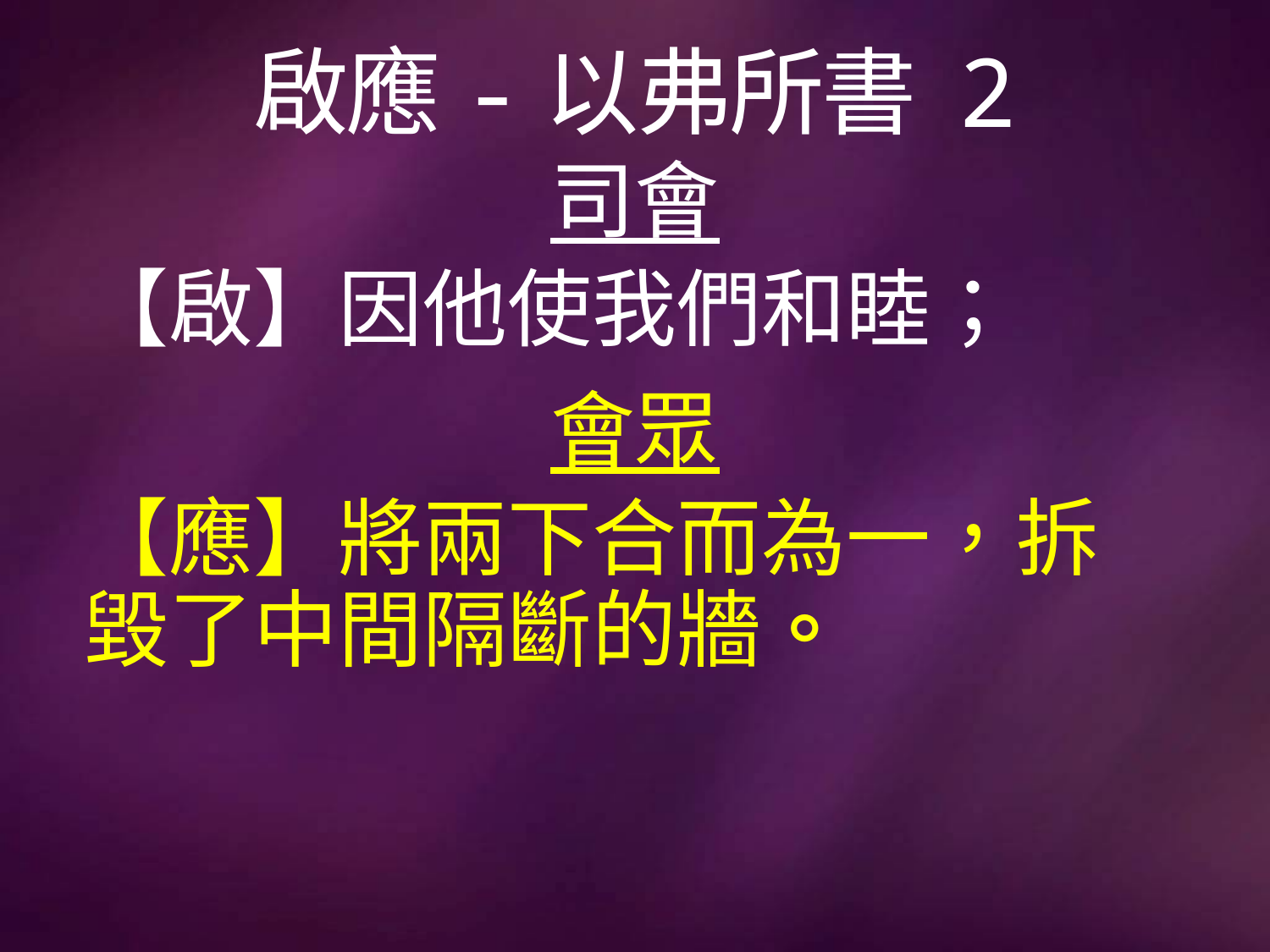

# 啟應-以弗所書 2
司會
【啟】因他使我們和睦；

會眾
【應】將兩下合而為一，拆毀了中間隔斷的牆。